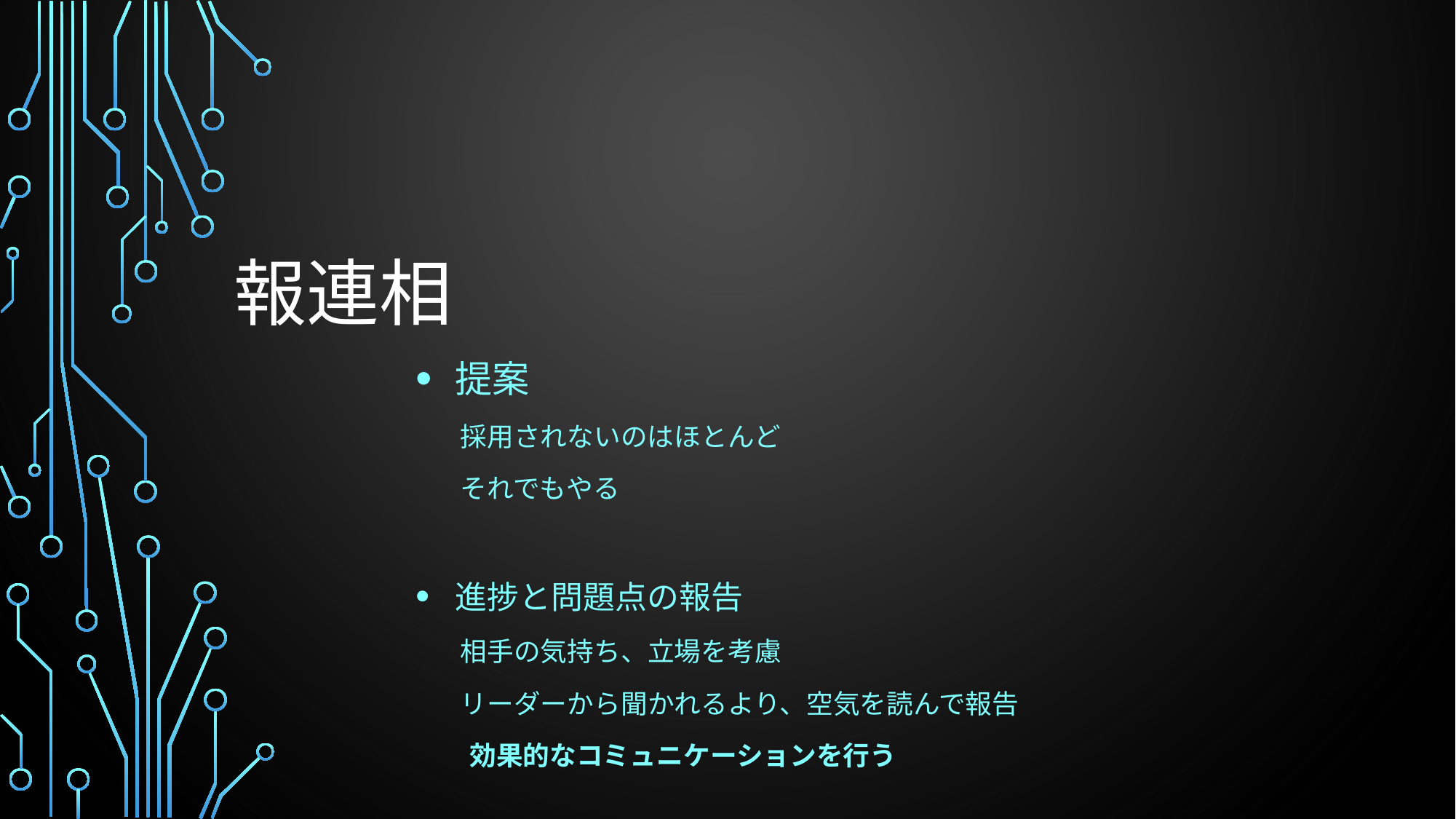

# 報連相
提案
  　採用されないのはほとんど
  　それでもやる

進捗と問題点の報告
  　相手の気持ち、立場を考慮
  　リーダーから聞かれるより、空気を読んで報告
　　効果的なコミュニケーションを行う